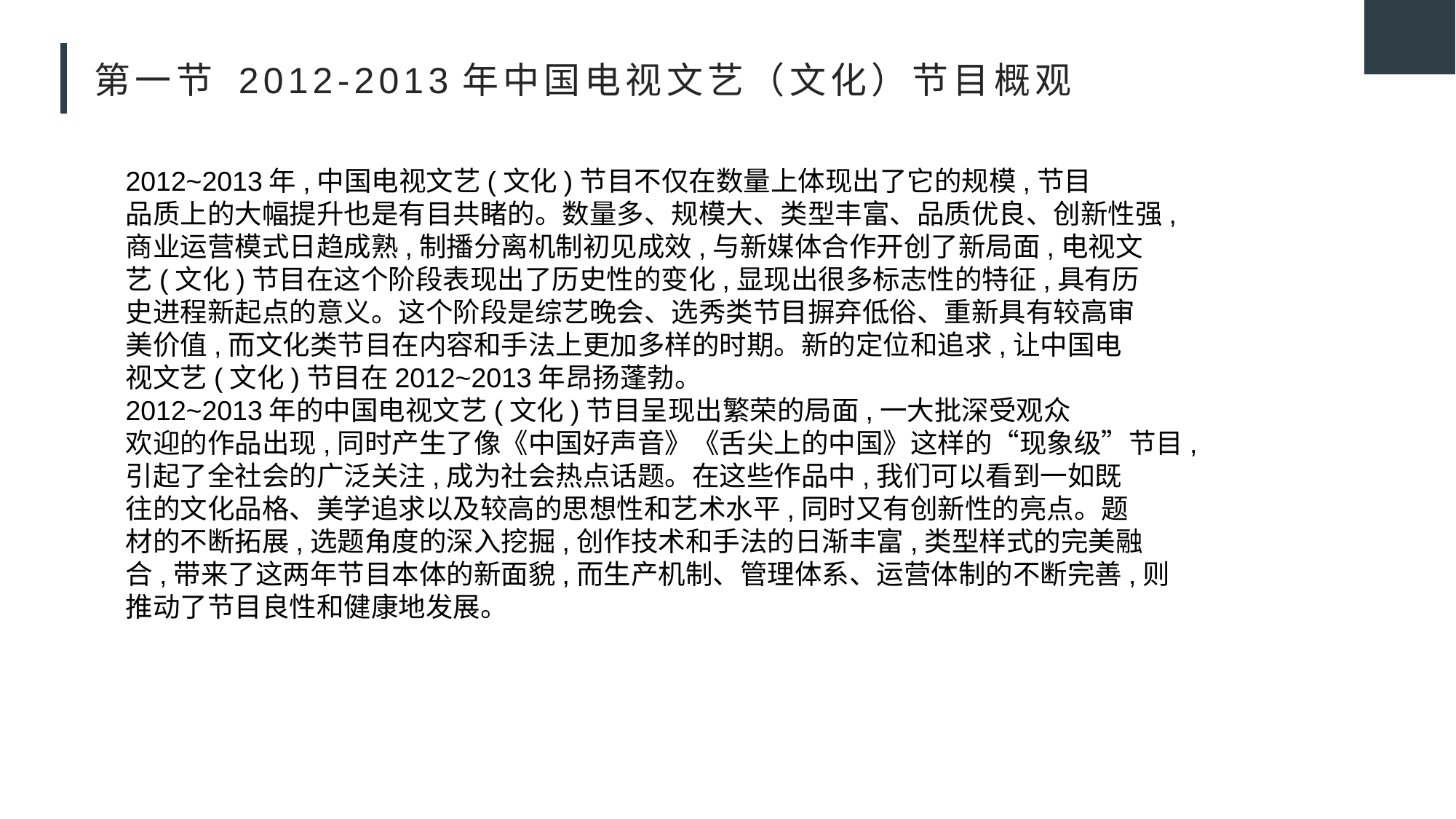

# 第一节 2012-2013年中国电视文艺（文化）节目概观
2012~2013年,中国电视文艺(文化)节目不仅在数量上体现出了它的规模,节目
品质上的大幅提升也是有目共睹的。数量多、规模大、类型丰富、品质优良、创新性强,
商业运营模式日趋成熟,制播分离机制初见成效,与新媒体合作开创了新局面,电视文
艺(文化)节目在这个阶段表现出了历史性的变化,显现出很多标志性的特征,具有历
史进程新起点的意义。这个阶段是综艺晚会、选秀类节目摒弃低俗、重新具有较高审
美价值,而文化类节目在内容和手法上更加多样的时期。新的定位和追求,让中国电
视文艺(文化)节目在2012~2013年昂扬蓬勃。
2012~2013年的中国电视文艺(文化)节目呈现出繁荣的局面,一大批深受观众
欢迎的作品出现,同时产生了像《中国好声音》《舌尖上的中国》这样的“现象级”节目,
引起了全社会的广泛关注,成为社会热点话题。在这些作品中,我们可以看到一如既
往的文化品格、美学追求以及较高的思想性和艺术水平,同时又有创新性的亮点。题
材的不断拓展,选题角度的深入挖掘,创作技术和手法的日渐丰富,类型样式的完美融
合,带来了这两年节目本体的新面貌,而生产机制、管理体系、运营体制的不断完善,则
推动了节目良性和健康地发展。